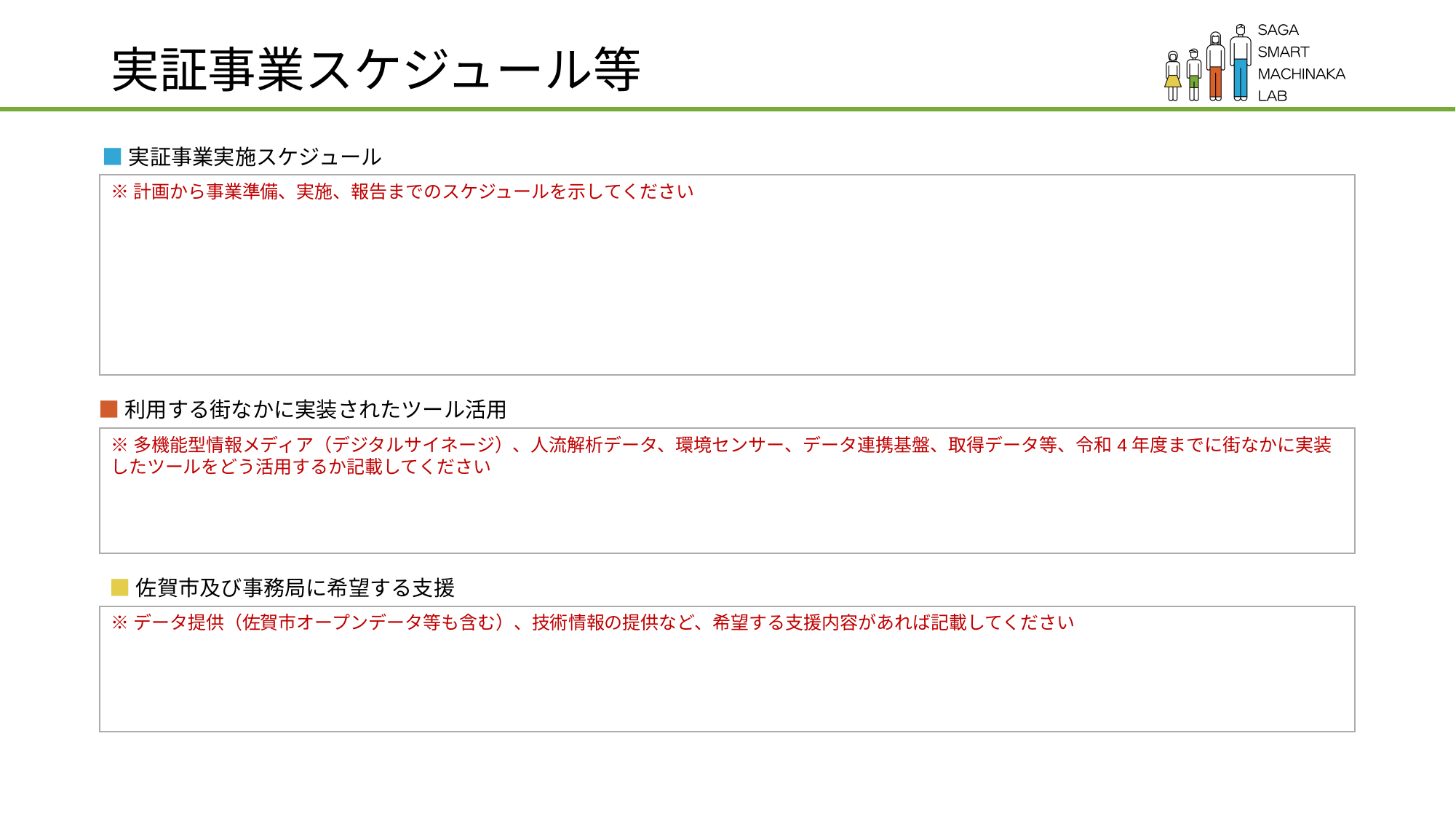

# 実証事業スケジュール等
■実証事業実施スケジュール
※計画から事業準備、実施、報告までのスケジュールを示してください
■利用する街なかに実装されたツール活用
※多機能型情報メディア（デジタルサイネージ）、人流解析データ、環境センサー、データ連携基盤、取得データ等、令和4年度までに街なかに実装したツールをどう活用するか記載してください
■佐賀市及び事務局に希望する支援
※データ提供（佐賀市オープンデータ等も含む）、技術情報の提供など、希望する支援内容があれば記載してください